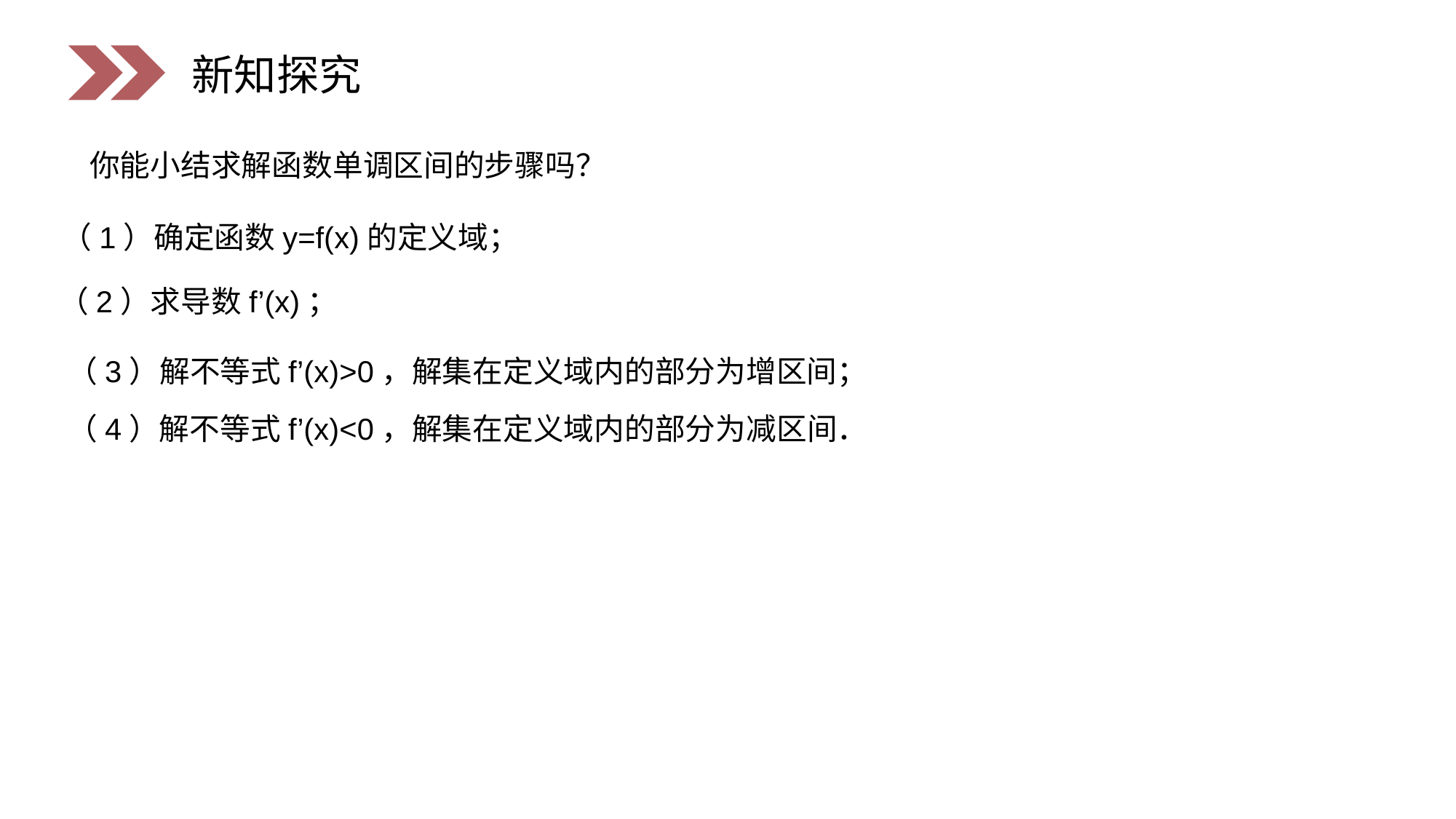

新知探究
你能小结求解函数单调区间的步骤吗？

（1）确定函数y=f(x)的定义域；
（2）求导数f’(x)；
（3）解不等式f’(x)>0，解集在定义域内的部分为增区间；
（4）解不等式f’(x)<0，解集在定义域内的部分为减区间．